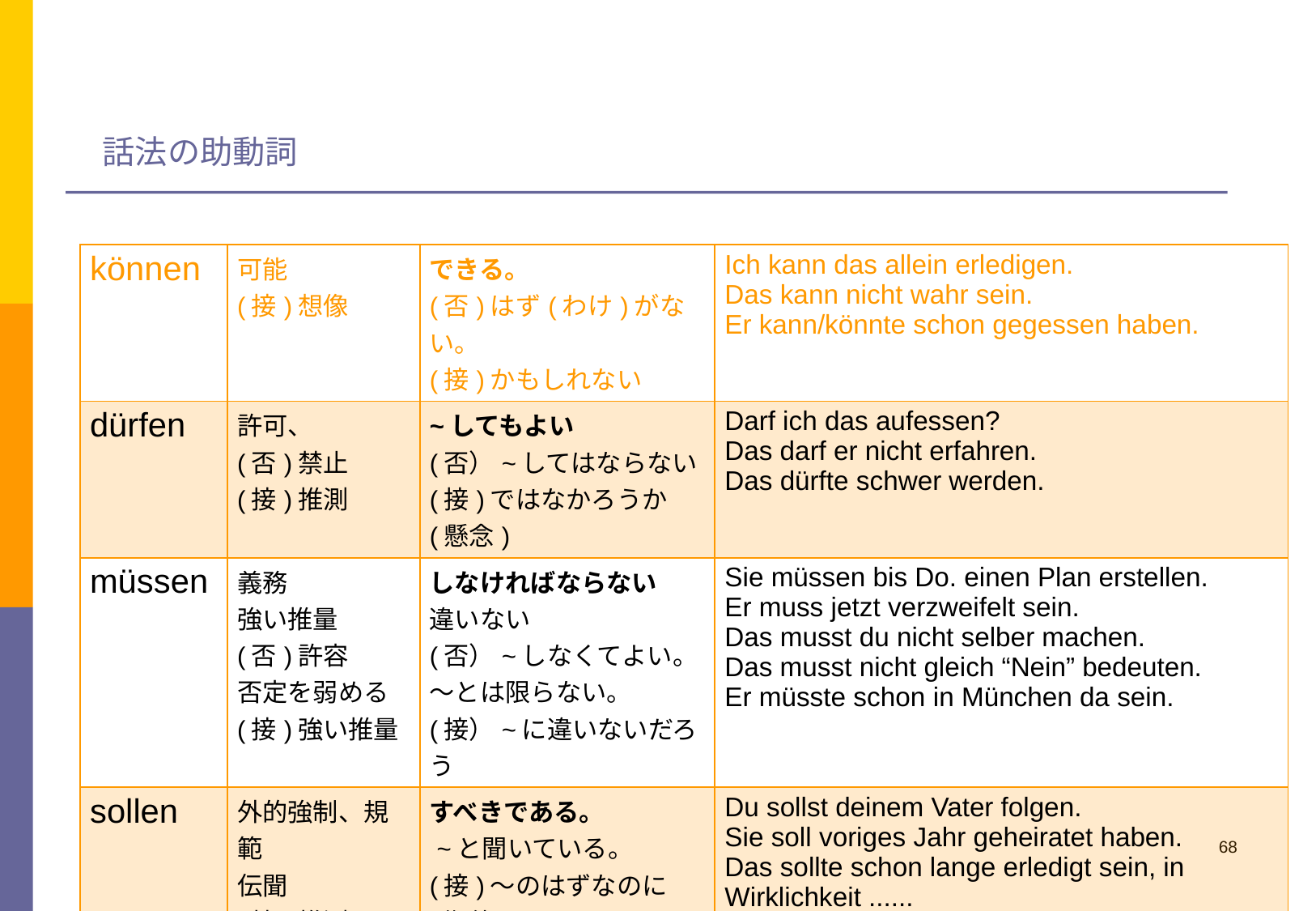

# 話法の助動詞
| können | 可能 (接)想像 | できる。 (否)はず(わけ)がない。 (接)かもしれない | Ich kann das allein erledigen. Das kann nicht wahr sein. Er kann/könnte schon gegessen haben. |
| --- | --- | --- | --- |
| dürfen | 許可、 (否)禁止 (接)推測 | ~してもよい (否）~してはならない (接)ではなかろうか(懸念) | Darf ich das aufessen? Das darf er nicht erfahren. Das dürfte schwer werden. |
| müssen | 義務 強い推量 (否)許容 否定を弱める (接)強い推量 | しなければならない 違いない (否）~しなくてよい。 ～とは限らない。 (接）~に違いないだろう | Sie müssen bis Do. einen Plan erstellen. Er muss jetzt verzweifelt sein. Das musst du nicht selber machen. Das musst nicht gleich “Nein” bedeuten. Er müsste schon in München da sein. |
| sollen | 外的強制、規範 伝聞 (接)推測 | すべきである。 ~と聞いている。 (接)～のはずなのに(期待に反する)。 | Du sollst deinem Vater folgen. Sie soll voriges Jahr geheiratet haben. Das sollte schon lange erledigt sein, in Wirklichkeit ...... |
68